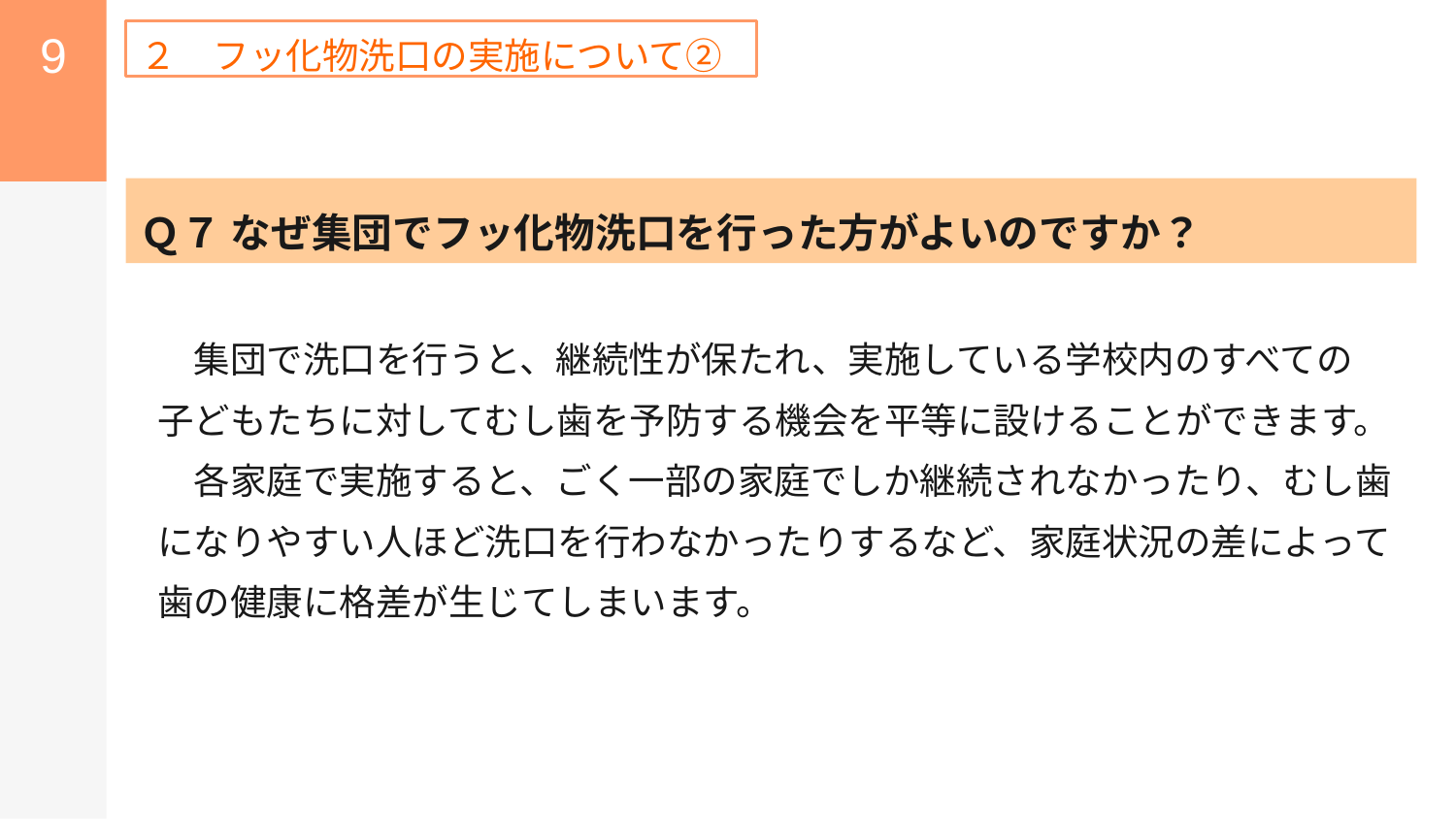

9
２　フッ化物洗口の実施について②
Ｑ７ なぜ集団でフッ化物洗口を行った方がよいのですか？
　　集団で洗口を行うと、継続性が保たれ、実施している学校内のすべての
　子どもたちに対してむし歯を予防する機会を平等に設けることができます。
　　各家庭で実施すると、ごく一部の家庭でしか継続されなかったり、むし歯
　になりやすい人ほど洗口を行わなかったりするなど、家庭状況の差によって
　歯の健康に格差が生じてしまいます。